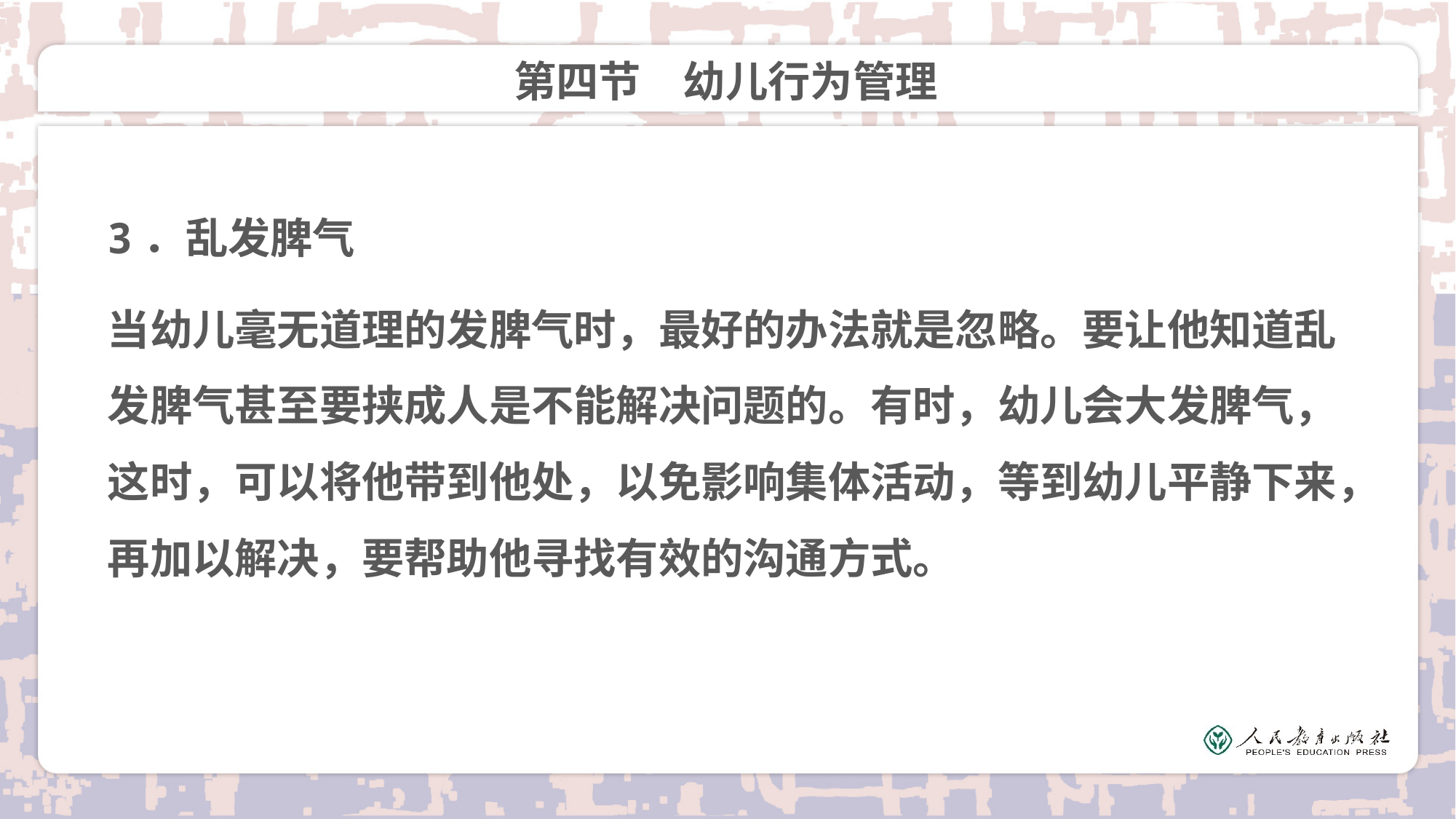

# 第四节　幼儿行为管理
3．乱发脾气
当幼儿毫无道理的发脾气时，最好的办法就是忽略。要让他知道乱发脾气甚至要挟成人是不能解决问题的。有时，幼儿会大发脾气，这时，可以将他带到他处，以免影响集体活动，等到幼儿平静下来，再加以解决，要帮助他寻找有效的沟通方式。